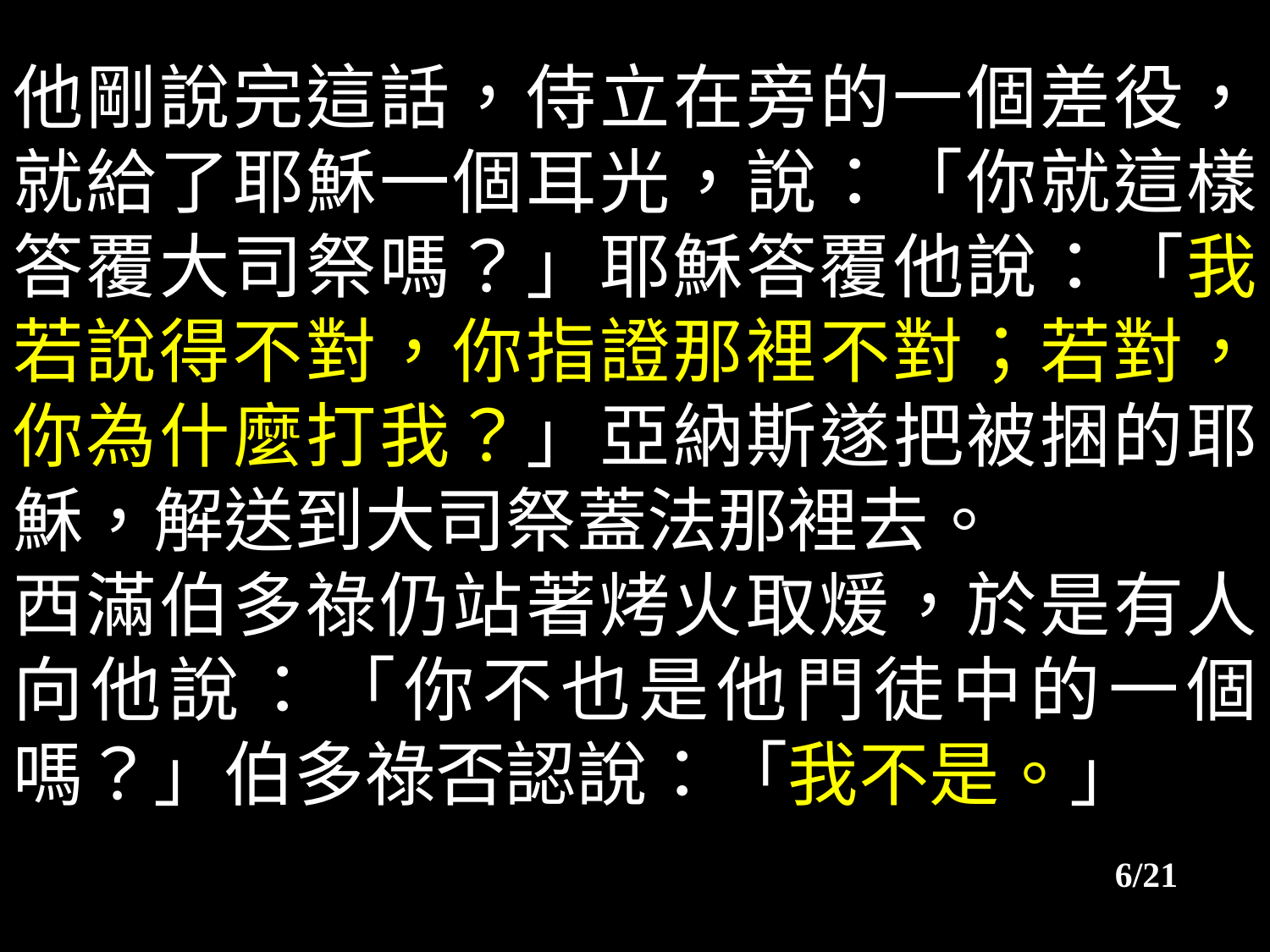

他剛說完這話，侍立在旁的一個差役，就給了耶穌一個耳光，說：「你就這樣答覆大司祭嗎？」耶穌答覆他說：「我若說得不對，你指證那裡不對；若對，你為什麼打我？」亞納斯遂把被捆的耶穌，解送到大司祭蓋法那裡去。
西滿伯多祿仍站著烤火取煖，於是有人向他說：「你不也是他門徒中的一個嗎？」伯多祿否認說：「我不是。」
6/21